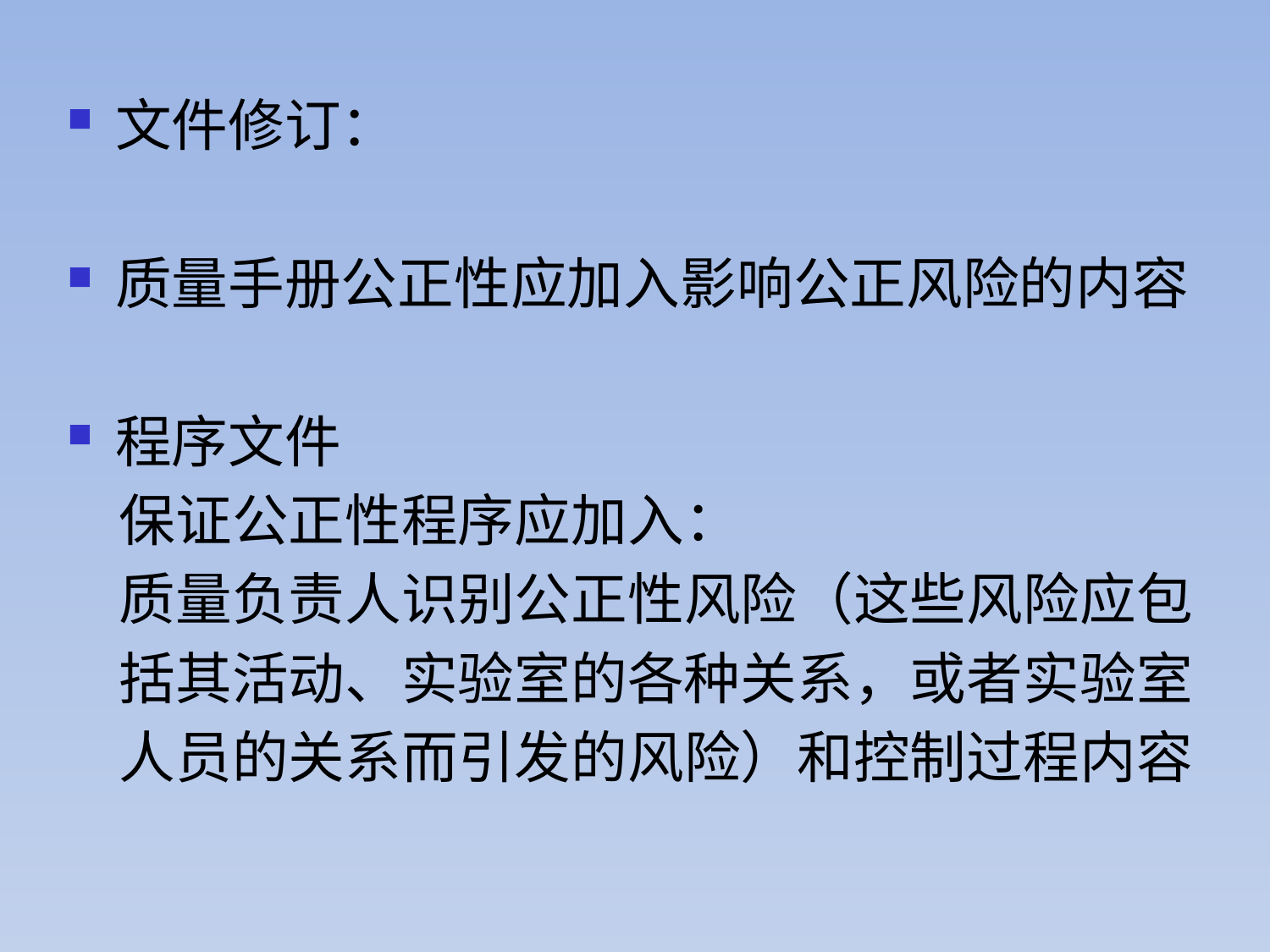

文件修订：

质量手册公正性应加入影响公正风险的内容

程序文件
   保证公正性程序应加入：
   质量负责人识别公正性风险（这些风险应包
   括其活动、实验室的各种关系，或者实验室
   人员的关系而引发的风险）和控制过程内容